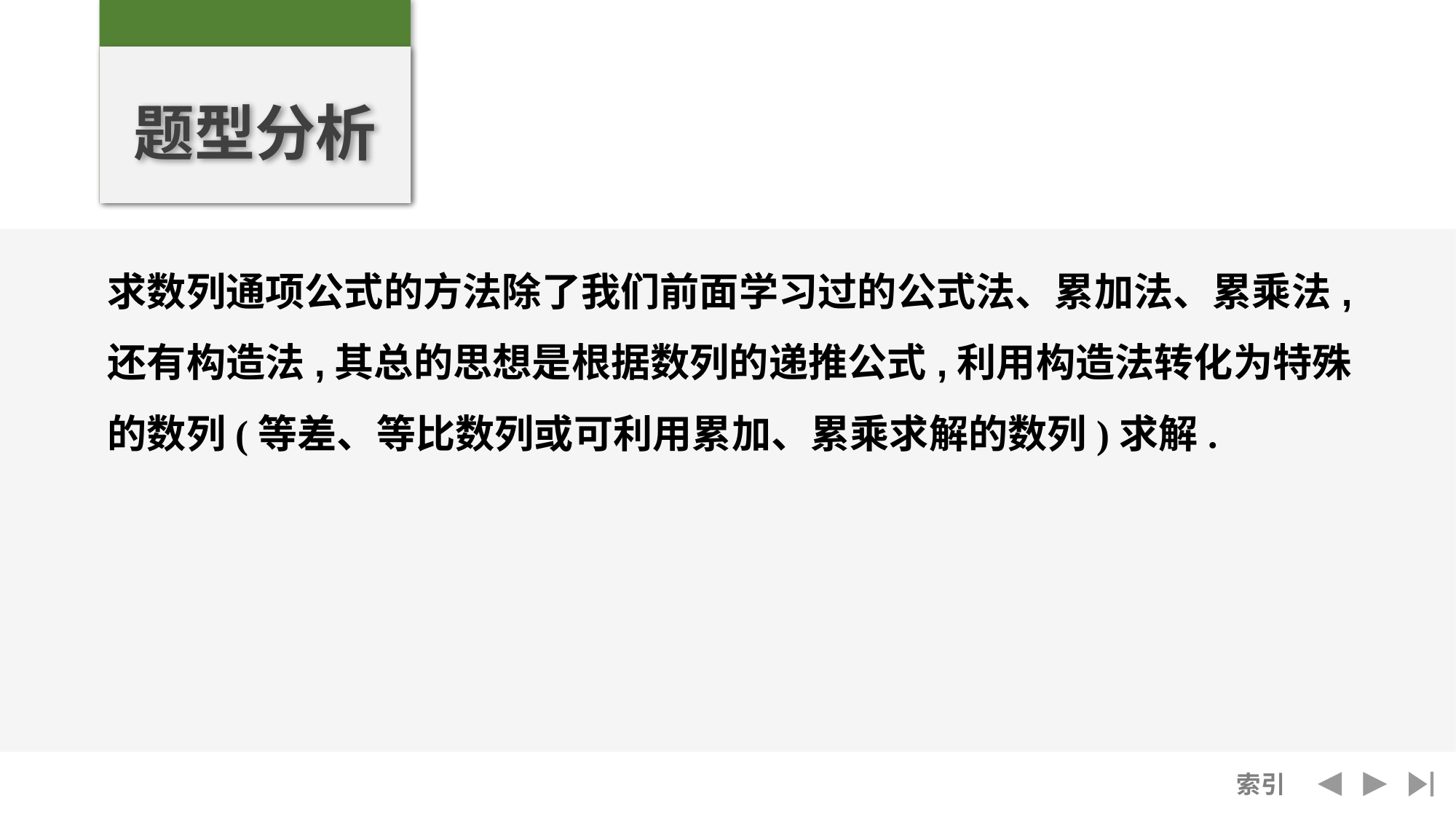

求数列通项公式的方法除了我们前面学习过的公式法、累加法、累乘法,还有构造法,其总的思想是根据数列的递推公式,利用构造法转化为特殊的数列(等差、等比数列或可利用累加、累乘求解的数列)求解.